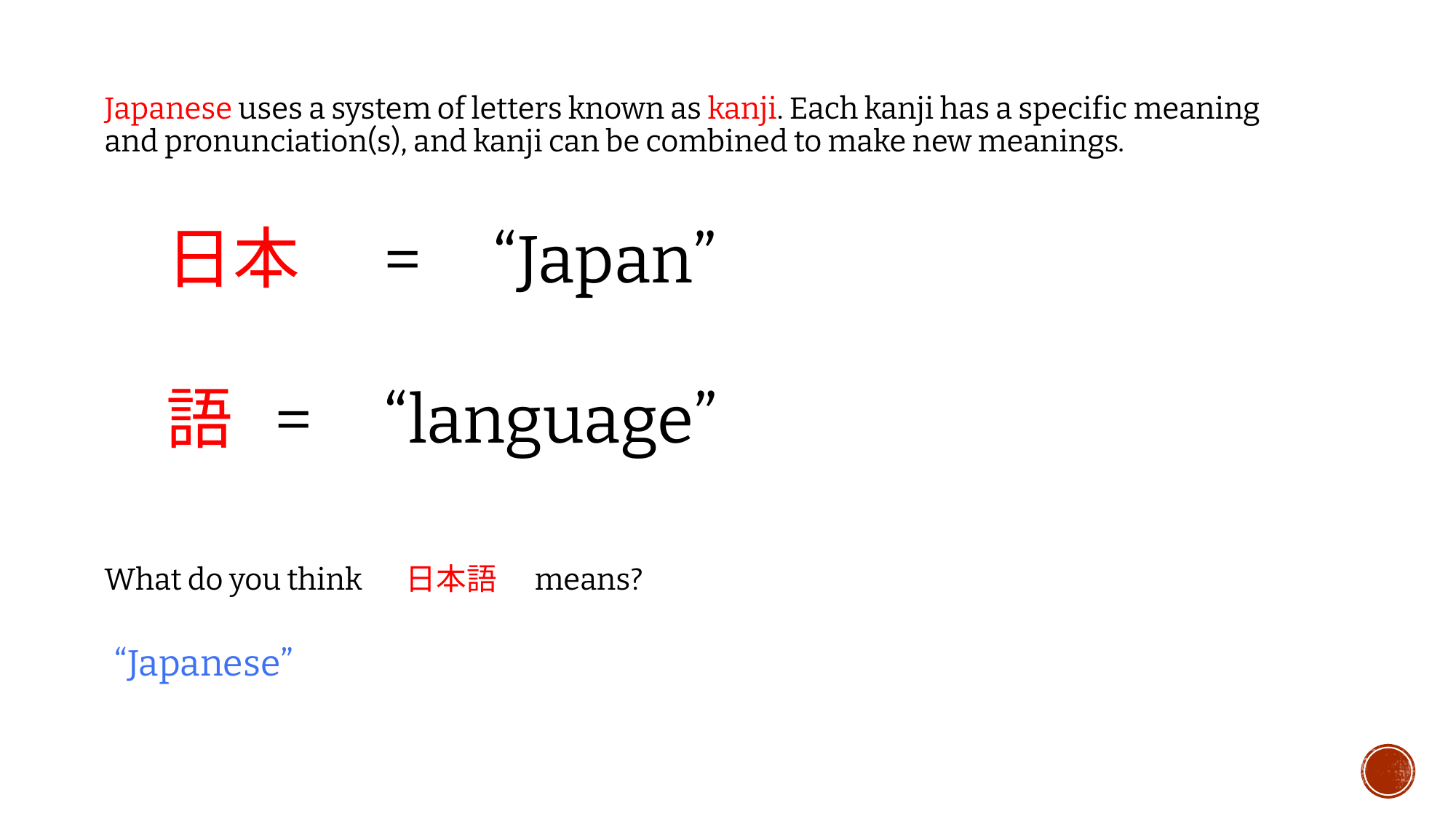

Japanese uses a system of letters known as kanji. Each kanji has a specific meaning and pronunciation(s), and kanji can be combined to make new meanings.
日本	=	“Japan”
語	=	“language”
What do you think 　日本語　means?
“Japanese”